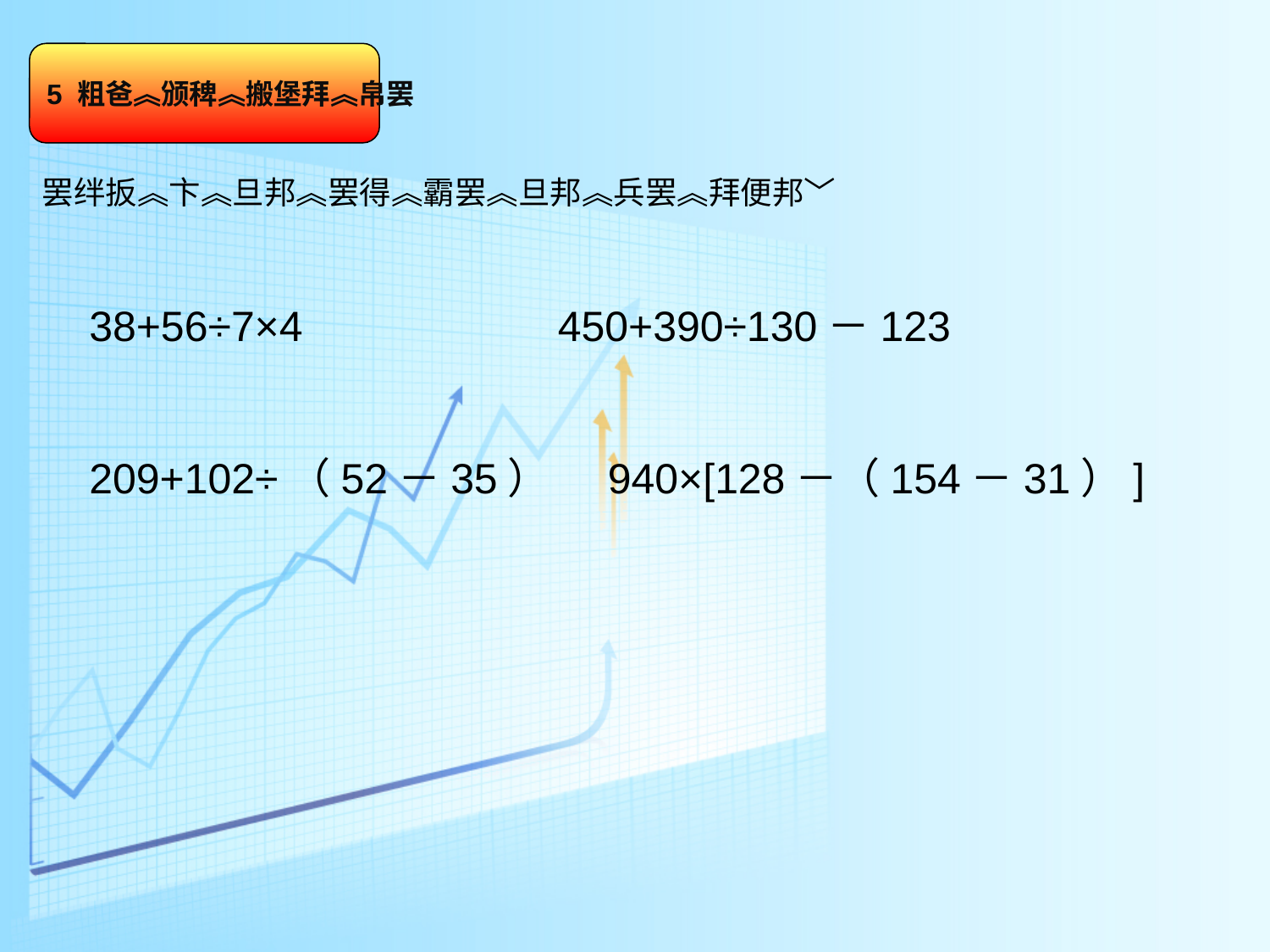

5 粗爸︽颁稗︽搬堡拜︽帛罢
罢绊扳︽卞︽旦邦︽罢得︽霸罢︽旦邦︽兵罢︽拜便邦﹀

    38+56÷7×4                           450+390÷130－123

    209+102÷（52－35）     940×[128－（154－31）]